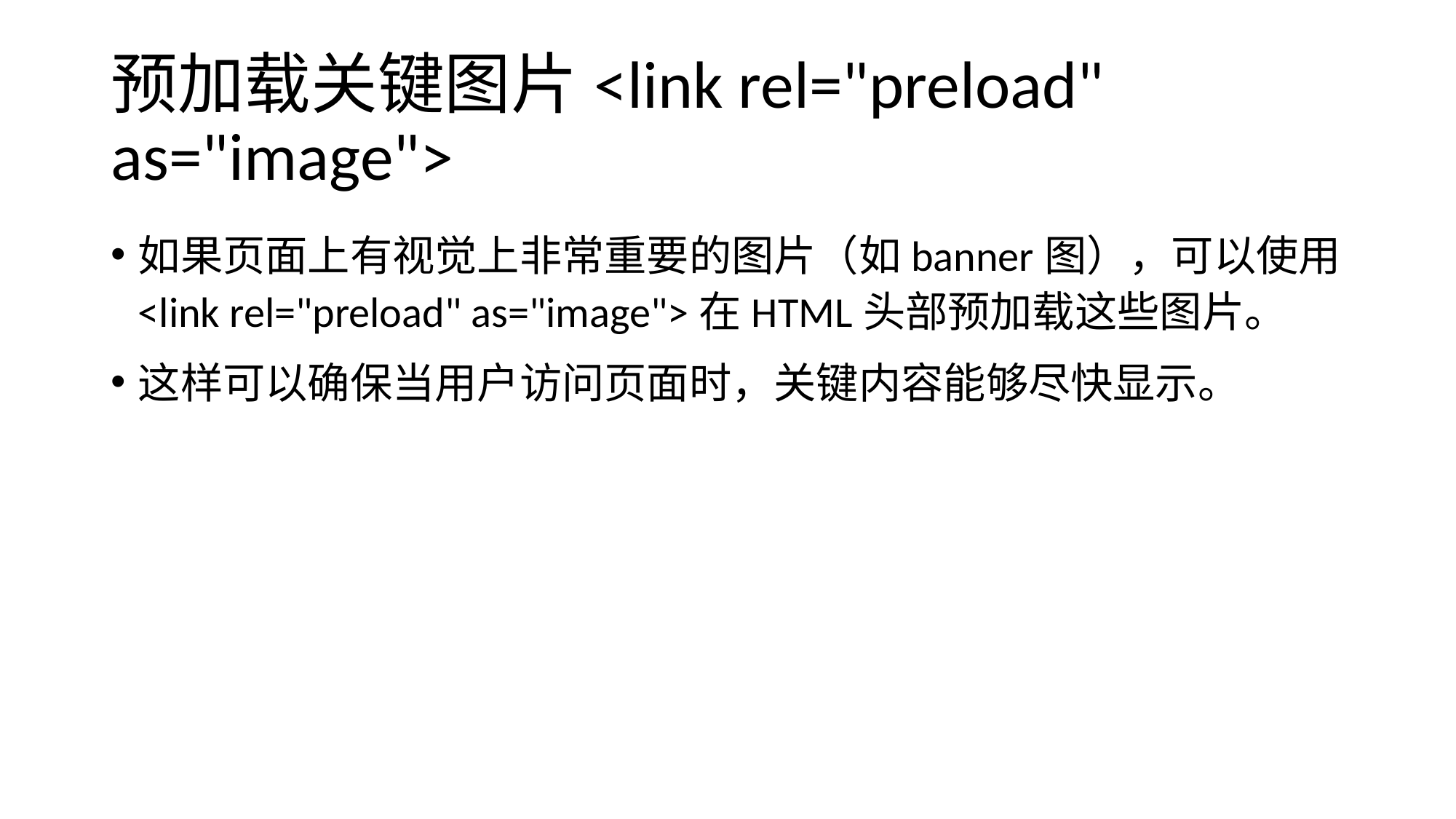

# 预加载关键图片<link rel="preload" as="image">
如果页面上有视觉上非常重要的图片（如banner图），可以使用<link rel="preload" as="image">在HTML头部预加载这些图片。
这样可以确保当用户访问页面时，关键内容能够尽快显示。